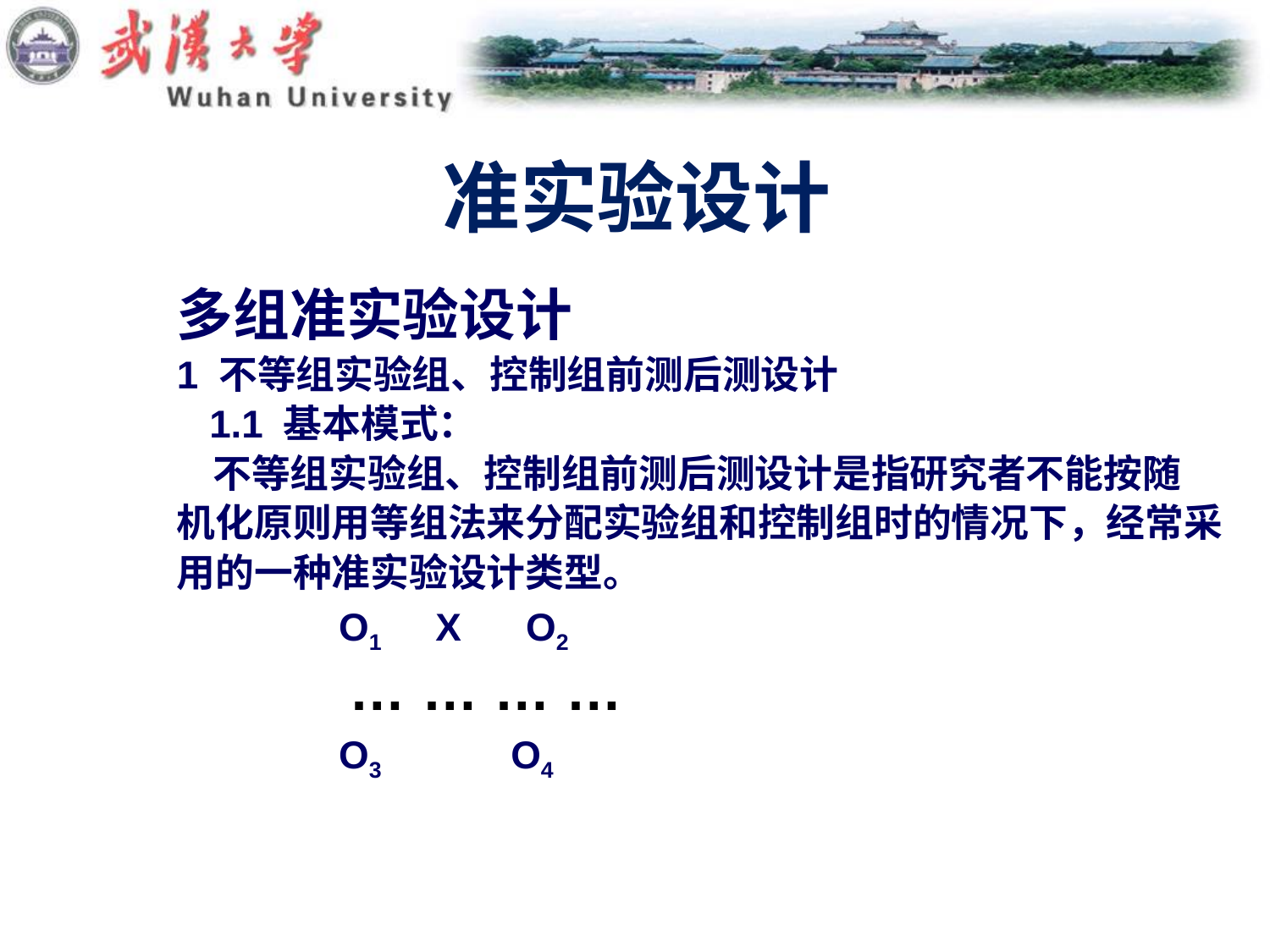

# 准实验设计
多组准实验设计
1 不等组实验组、控制组前测后测设计
   1.1 基本模式：
   不等组实验组、控制组前测后测设计是指研究者不能按随
机化原则用等组法来分配实验组和控制组时的情况下，经常采
用的一种准实验设计类型。
               O1     X      O2
                … … … …
               O3            O4